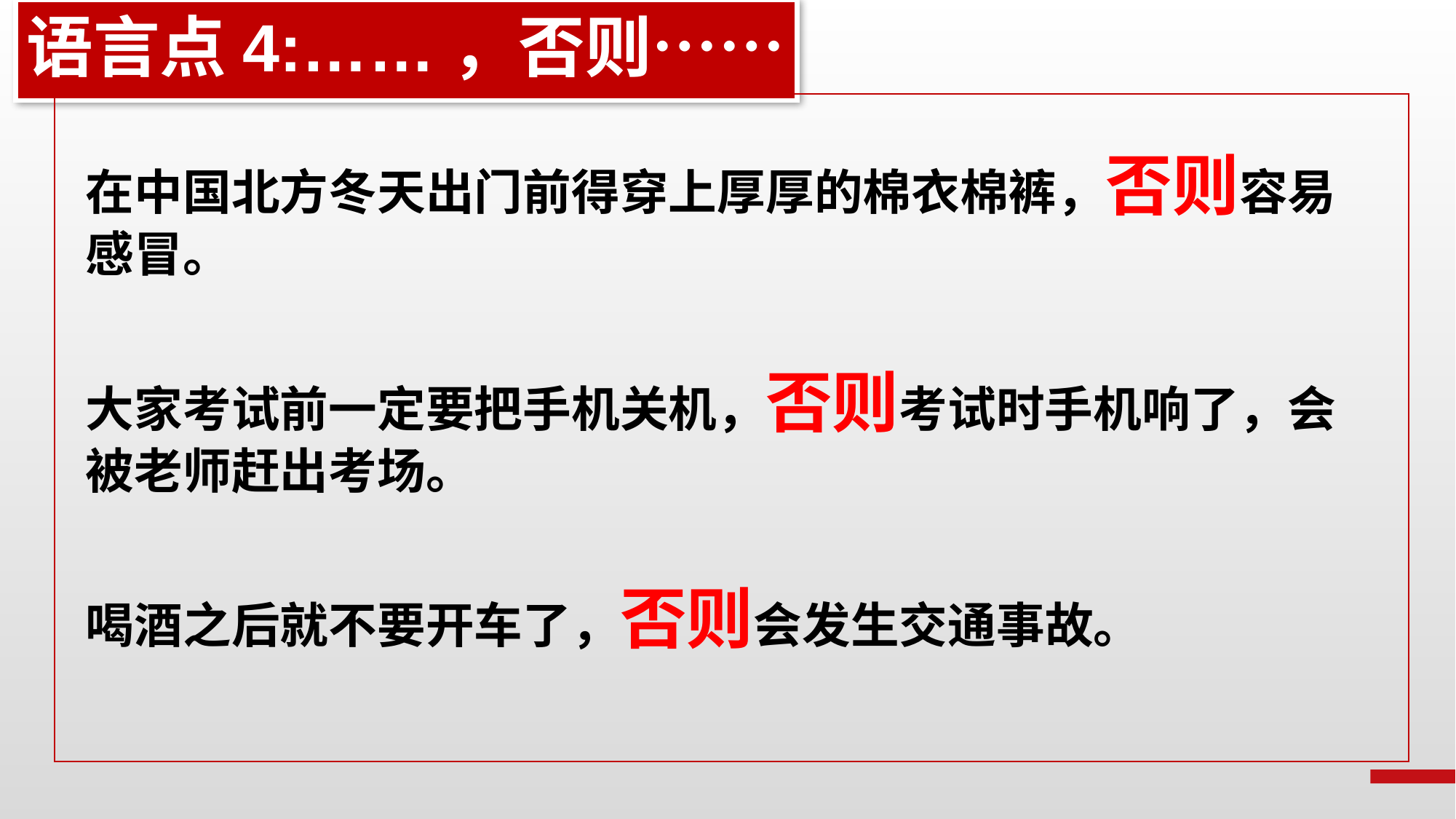

语言点4:……，否则……

在中国北方冬天出门前得穿上厚厚的棉衣棉裤，否则容易感冒。
大家考试前一定要把手机关机，否则考试时手机响了，会被老师赶出考场。
喝酒之后就不要开车了，否则会发生交通事故。